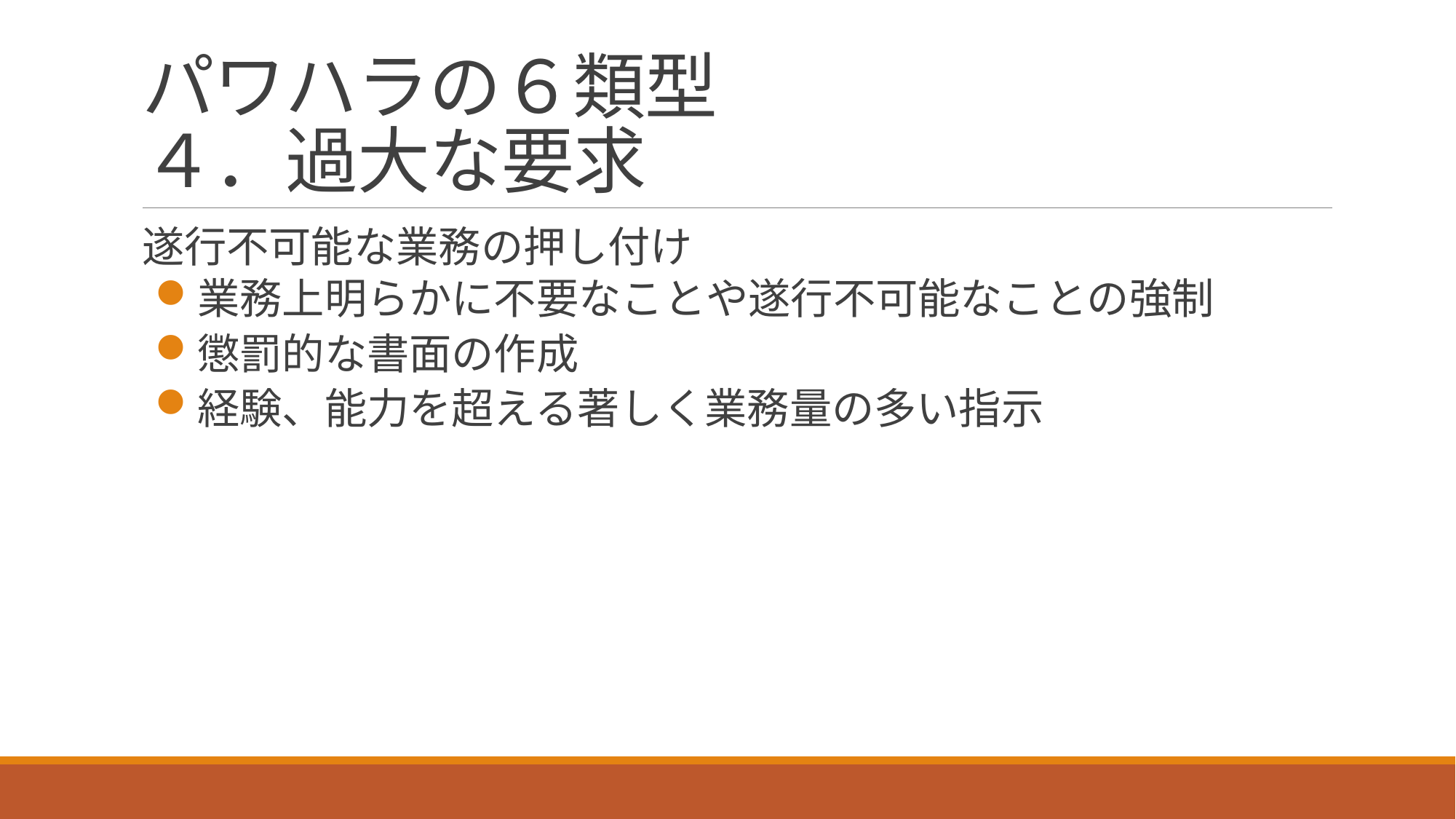

# パワハラの６類型 ４．過大な要求
遂行不可能な業務の押し付け
業務上明らかに不要なことや遂行不可能なことの強制
懲罰的な書面の作成
経験、能力を超える著しく業務量の多い指示